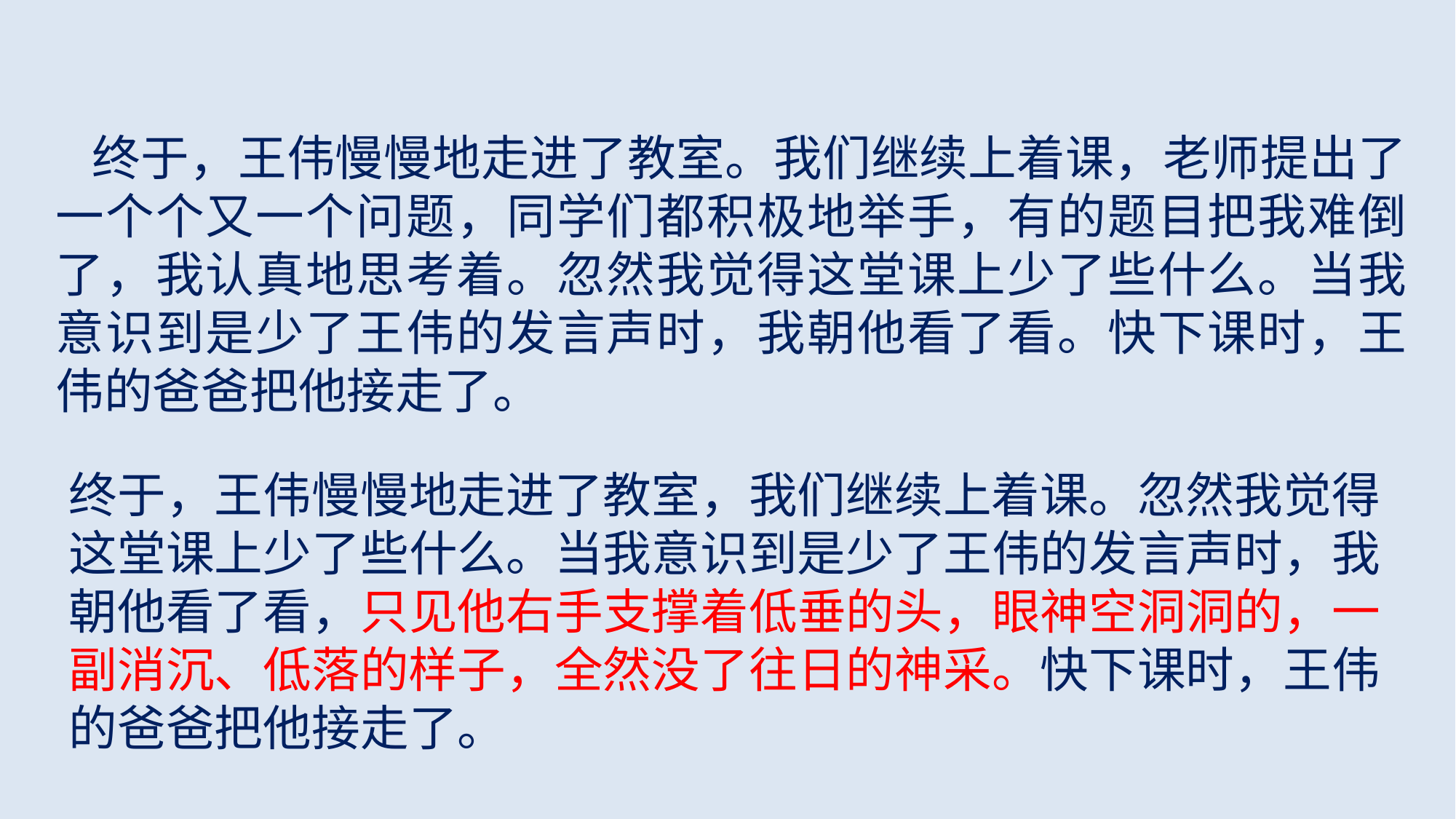

终于，王伟慢慢地走进了教室。我们继续上着课，老师提出了一个个又一个问题，同学们都积极地举手，有的题目把我难倒了，我认真地思考着。忽然我觉得这堂课上少了些什么。当我意识到是少了王伟的发言声时，我朝他看了看。快下课时，王伟的爸爸把他接走了。
终于，王伟慢慢地走进了教室，我们继续上着课。忽然我觉得这堂课上少了些什么。当我意识到是少了王伟的发言声时，我朝他看了看，只见他右手支撑着低垂的头，眼神空洞洞的，一副消沉、低落的样子，全然没了往日的神采。快下课时，王伟的爸爸把他接走了。